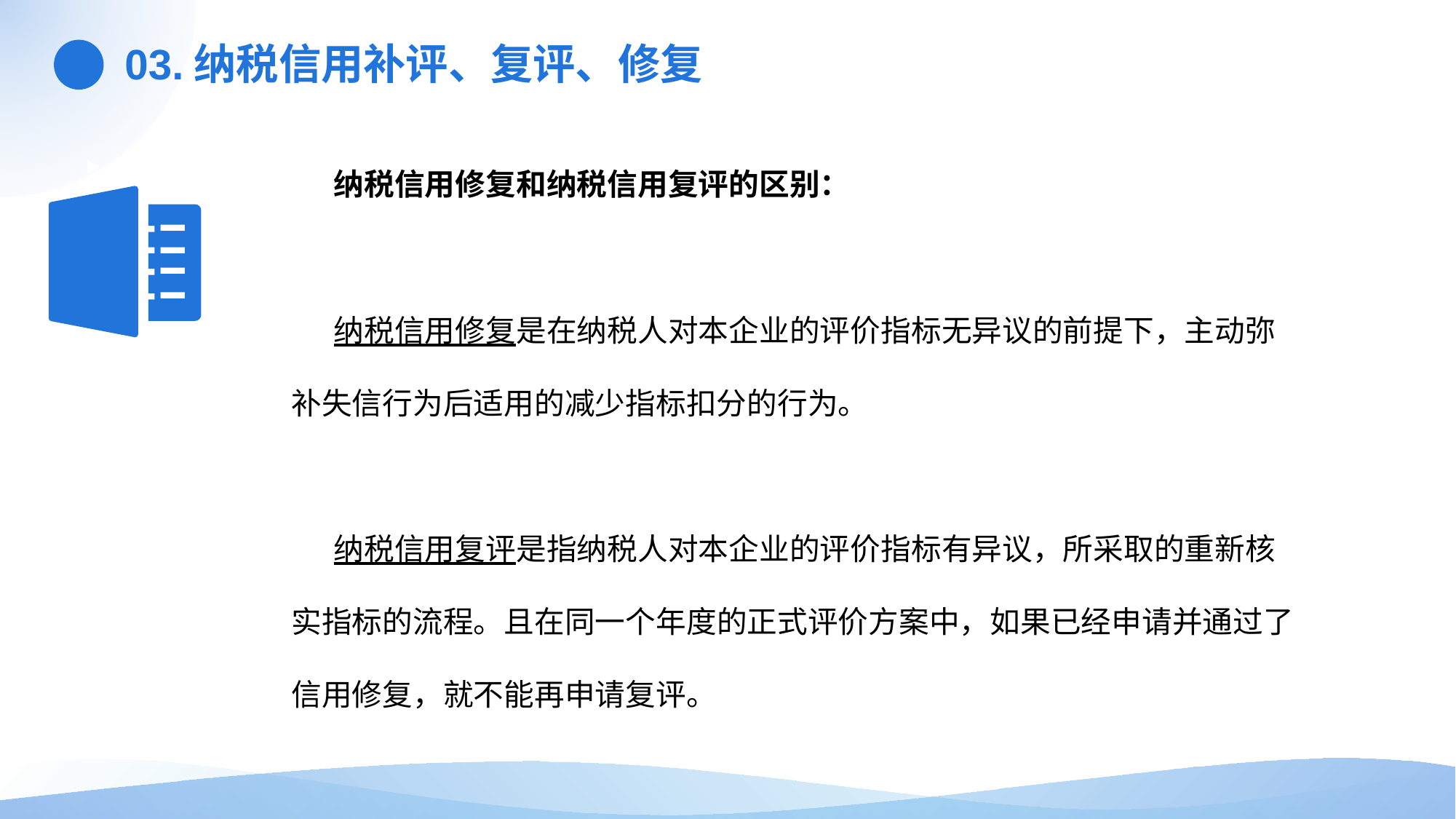

03.纳税信用补评、复评、修复

纳税信用修复和纳税信用复评的区别：

纳税信用修复是在纳税人对本企业的评价指标无异议的前提下，主动弥补失信行为后适用的减少指标扣分的行为。

纳税信用复评是指纳税人对本企业的评价指标有异议，所采取的重新核实指标的流程。且在同一个年度的正式评价方案中，如果已经申请并通过了信用修复，就不能再申请复评。